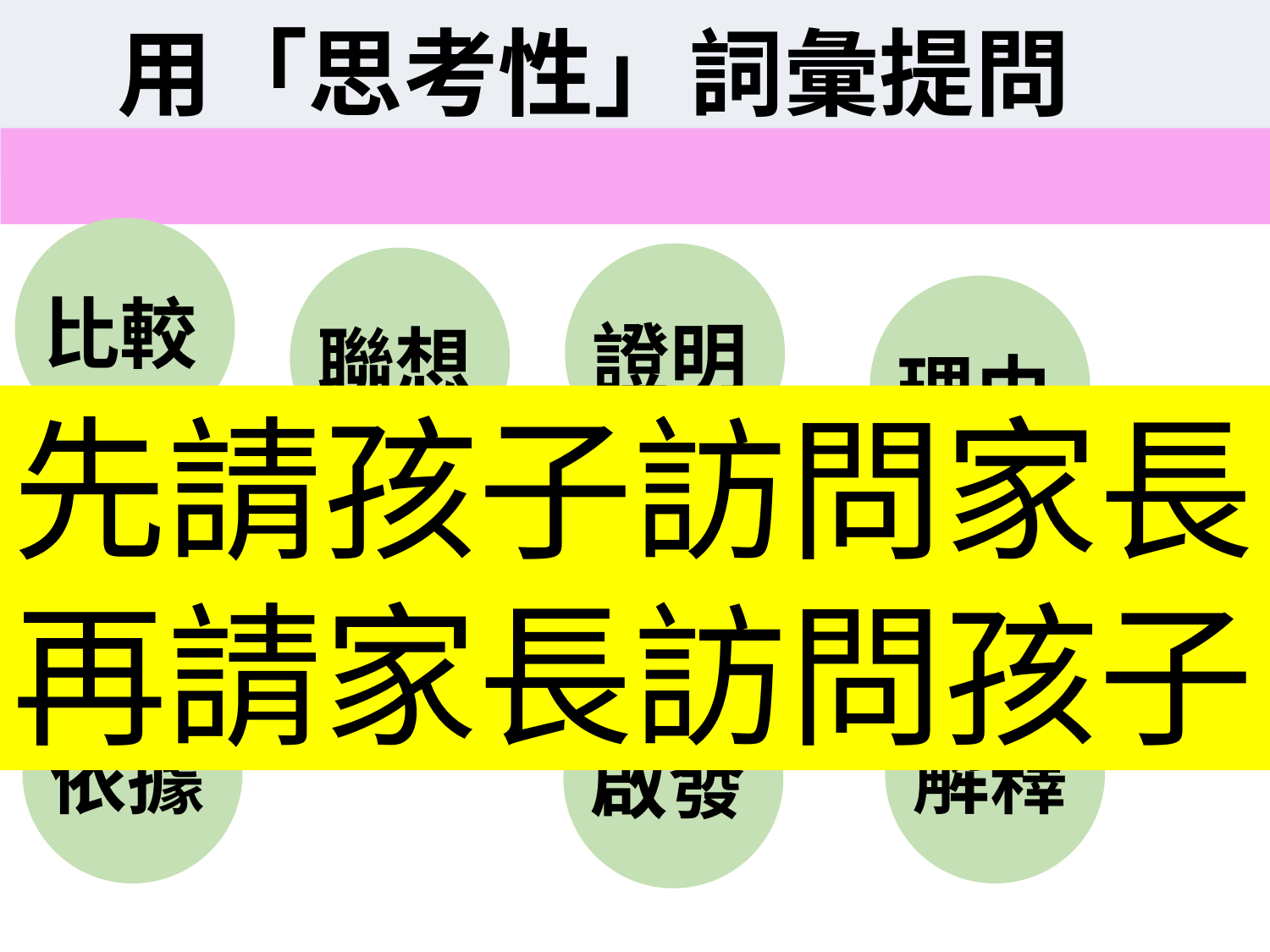

# 用「思考性」詞彙提問

比較
證明
聯想
理由
先請孩子訪問家長
再請家長訪問孩子

辨別
發現

依據
解釋
啟發